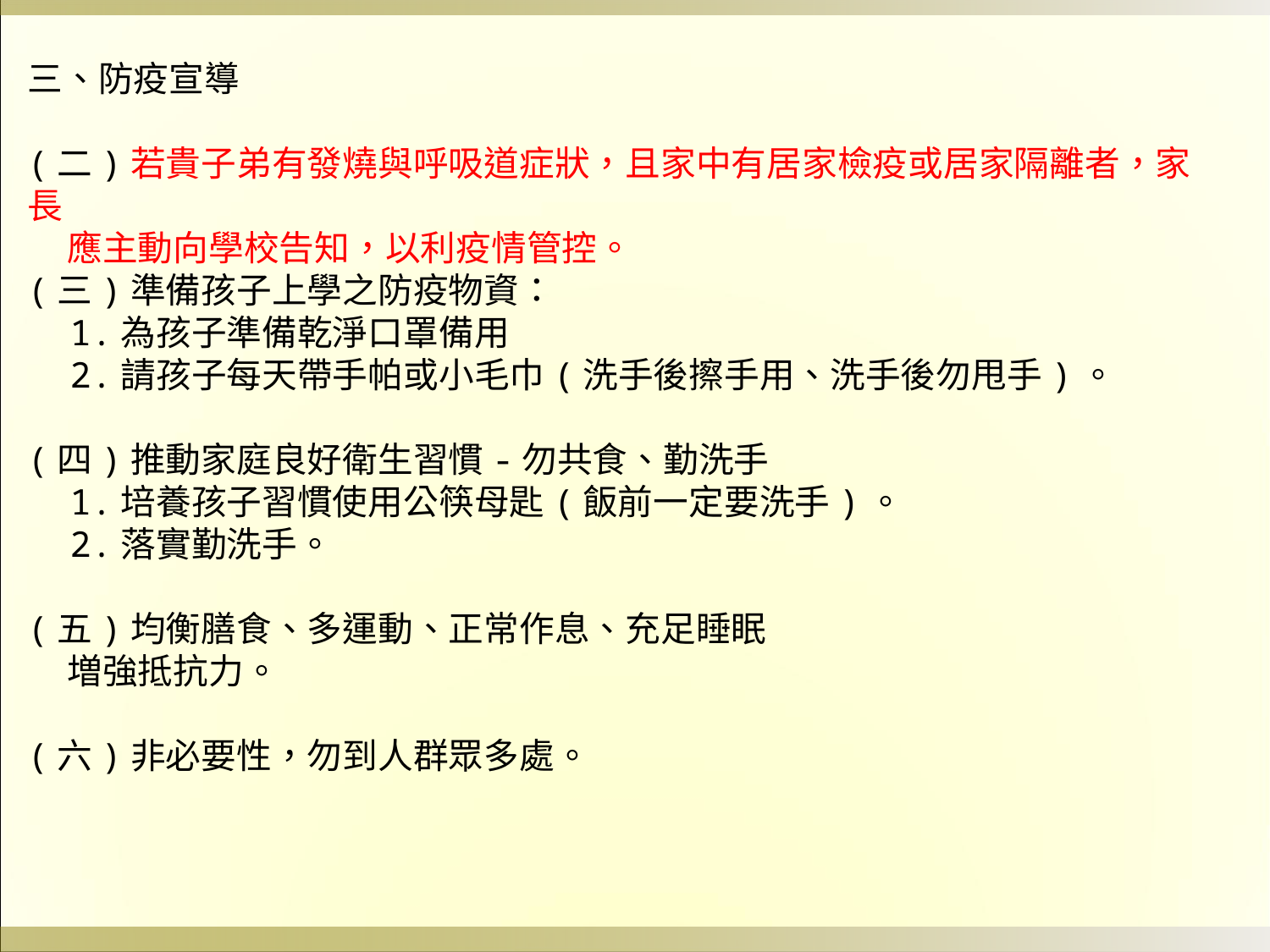

三、防疫宣導

(二)若貴子弟有發燒與呼吸道症狀，且家中有居家檢疫或居家隔離者，家長
    應主動向學校告知，以利疫情管控。
(三)準備孩子上學之防疫物資：
  1.為孩子準備乾淨口罩備用
  2.請孩子每天帶手帕或小毛巾(洗手後擦手用、洗手後勿甩手)。

(四)推動家庭良好衛生習慣-勿共食、勤洗手
  1.培養孩子習慣使用公筷母匙(飯前一定要洗手)。
  2.落實勤洗手。

(五)均衡膳食、多運動、正常作息、充足睡眠
    増強抵抗力。

(六)非必要性，勿到人群眾多處。